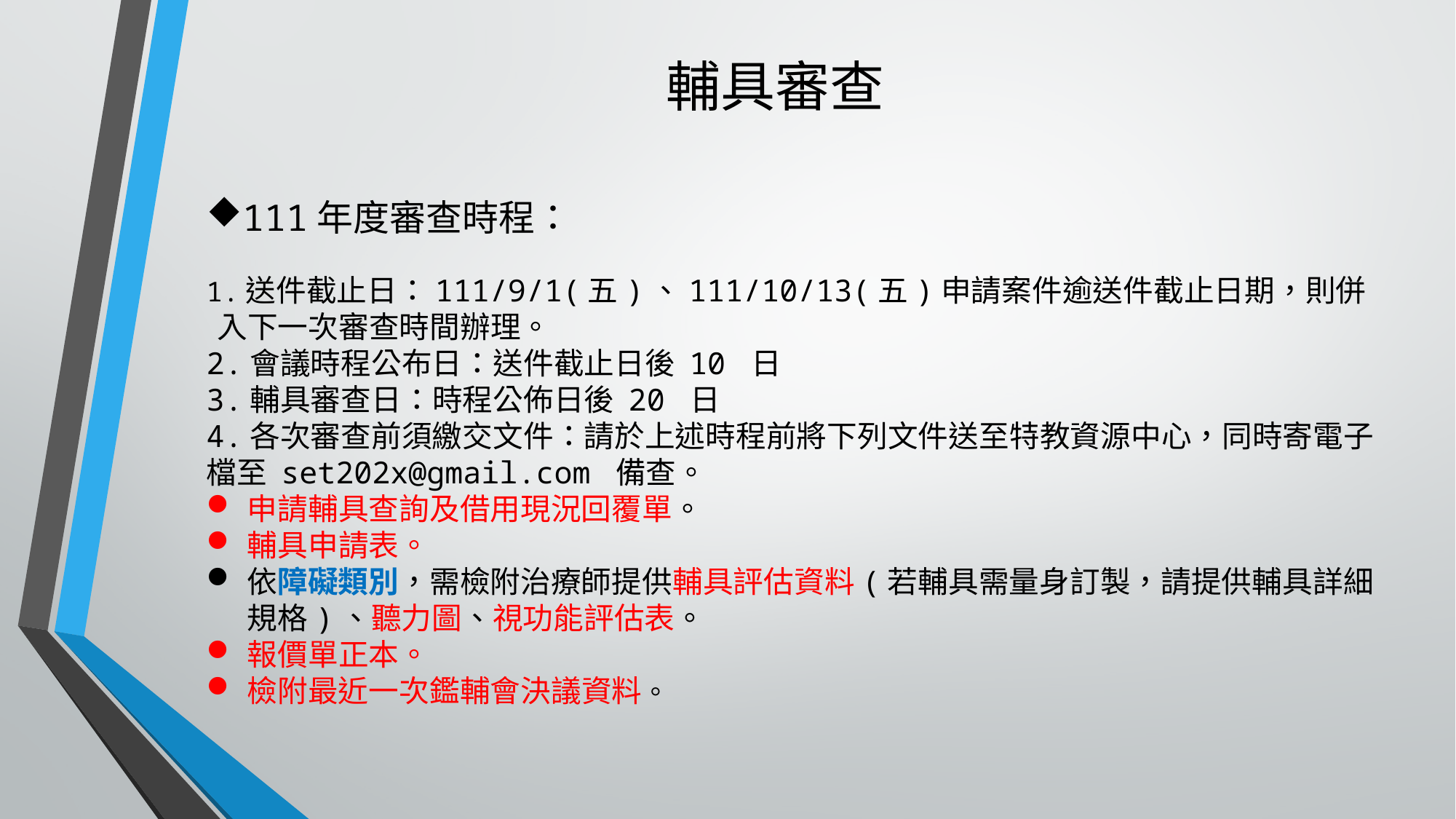

# 輔具審查
111年度審查時程：

1.送件截止日：111/9/1(五)、111/10/13(五)申請案件逾送件截止日期，則併入下一次審查時間辦理。
2.會議時程公布日：送件截止日後 10 日
3.輔具審查日：時程公佈日後 20 日
4.各次審查前須繳交文件：請於上述時程前將下列文件送至特教資源中心，同時寄電子檔至 set202x@gmail.com 備查。
申請輔具查詢及借用現況回覆單。
輔具申請表。
依障礙類別，需檢附治療師提供輔具評估資料(若輔具需量身訂製，請提供輔具詳細規格)、聽力圖、視功能評估表。
報價單正本。
檢附最近一次鑑輔會決議資料。